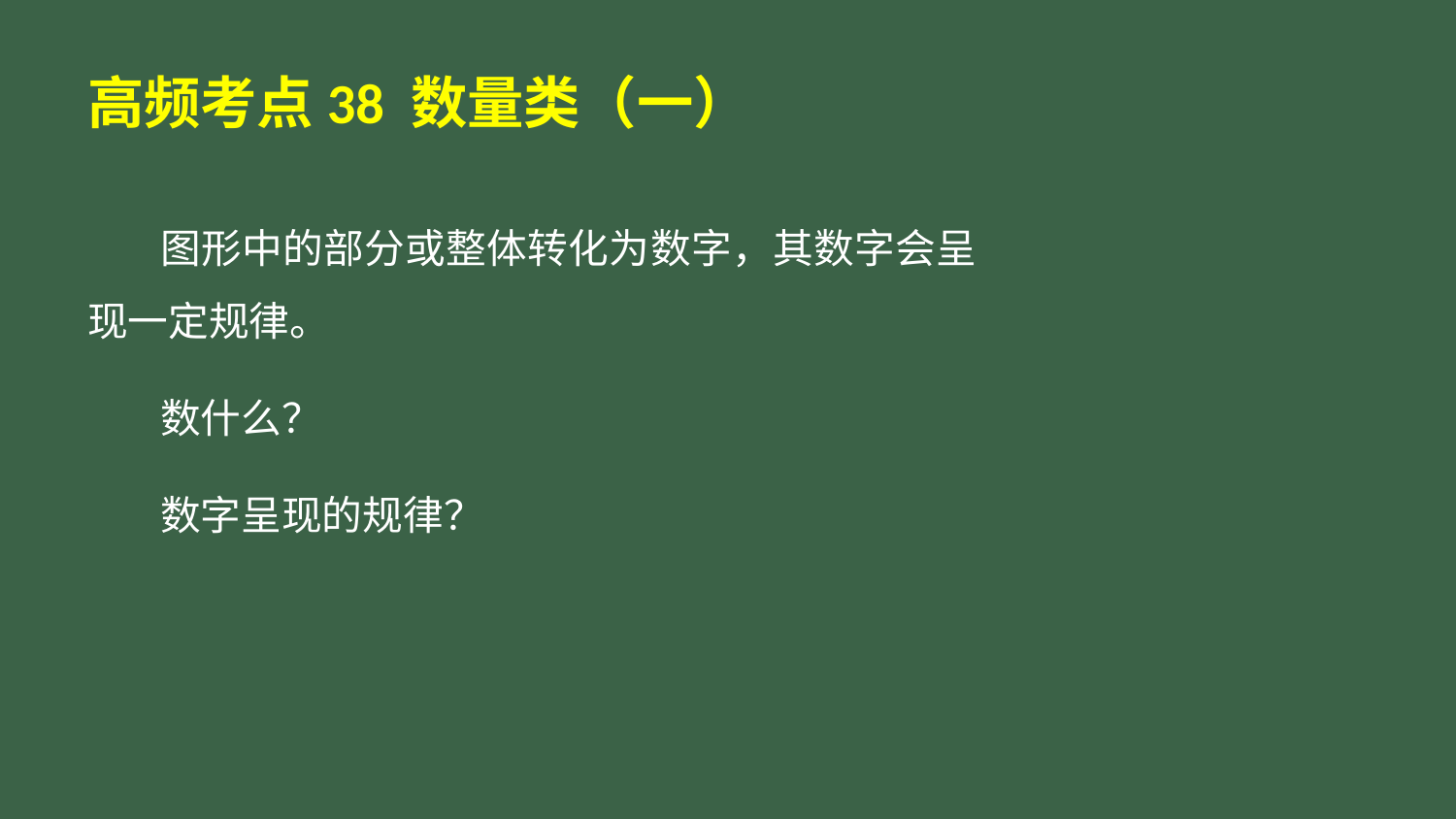

# 高频考点38 数量类（一）
图形中的部分或整体转化为数字，其数字会呈现一定规律。
数什么？
数字呈现的规律？